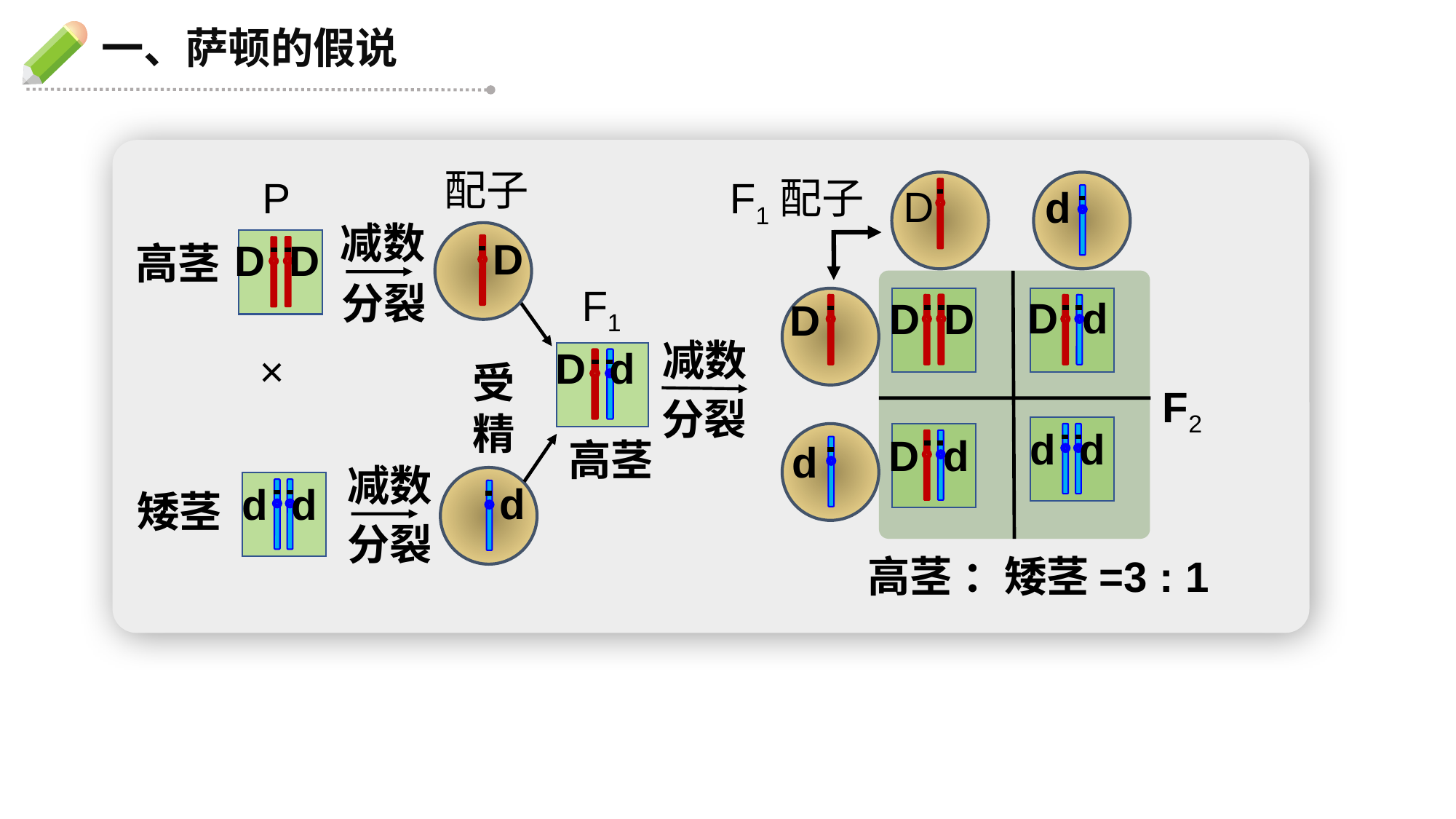

一、萨顿的假说

配子
P
F1配子

D
d
减数
分裂

D
D  D

高茎

F1
D  d
D  D
D

减数
分裂

D  d
×

受精
F2
d  d

D  d
高茎
d

减数
分裂

d
d  d

矮茎
高茎 ：矮茎=3 : 1